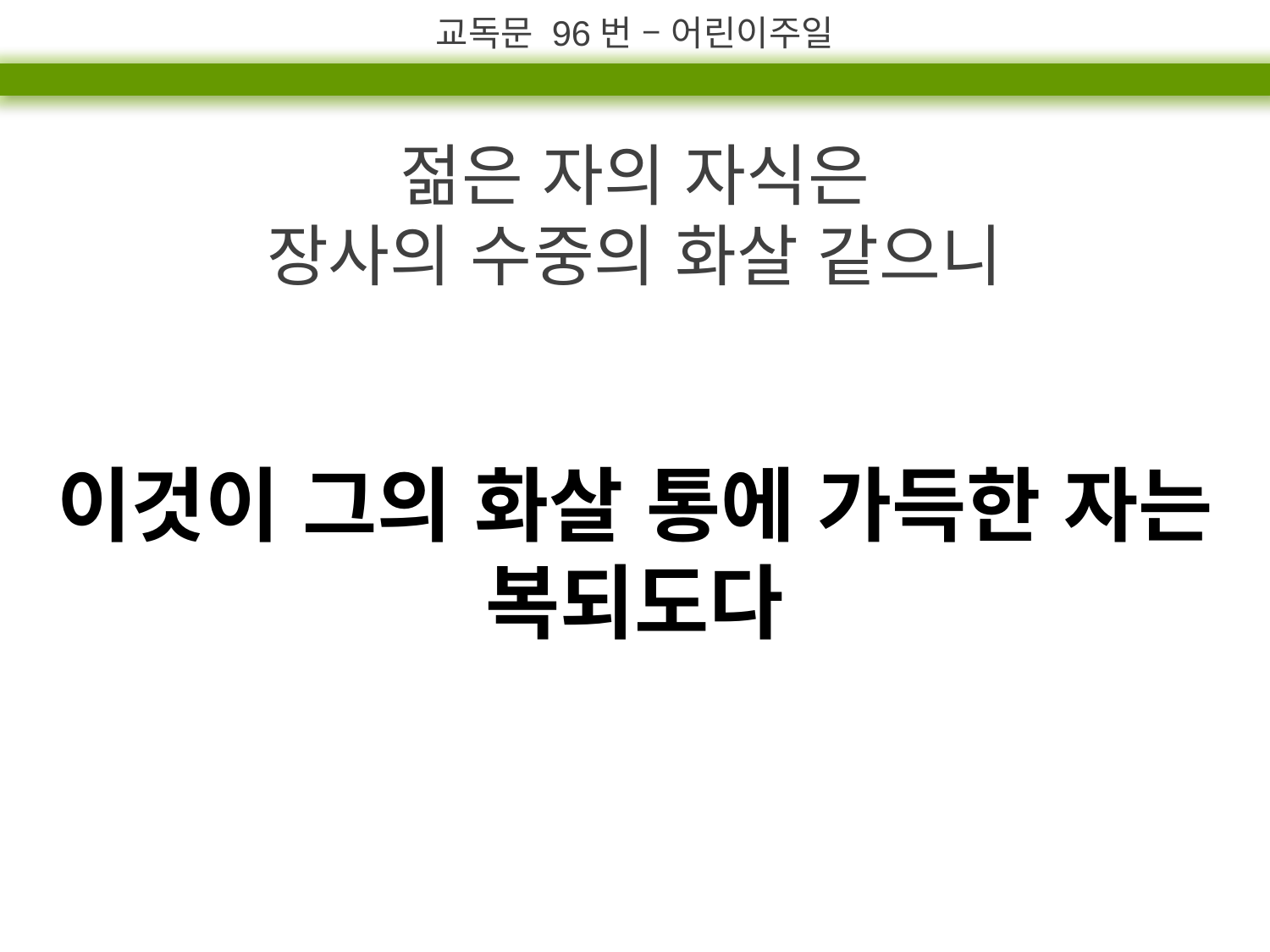

교독문 96번 – 어린이주일

젊은 자의 자식은
장사의 수중의 화살 같으니
이것이 그의 화살 통에 가득한 자는 복되도다